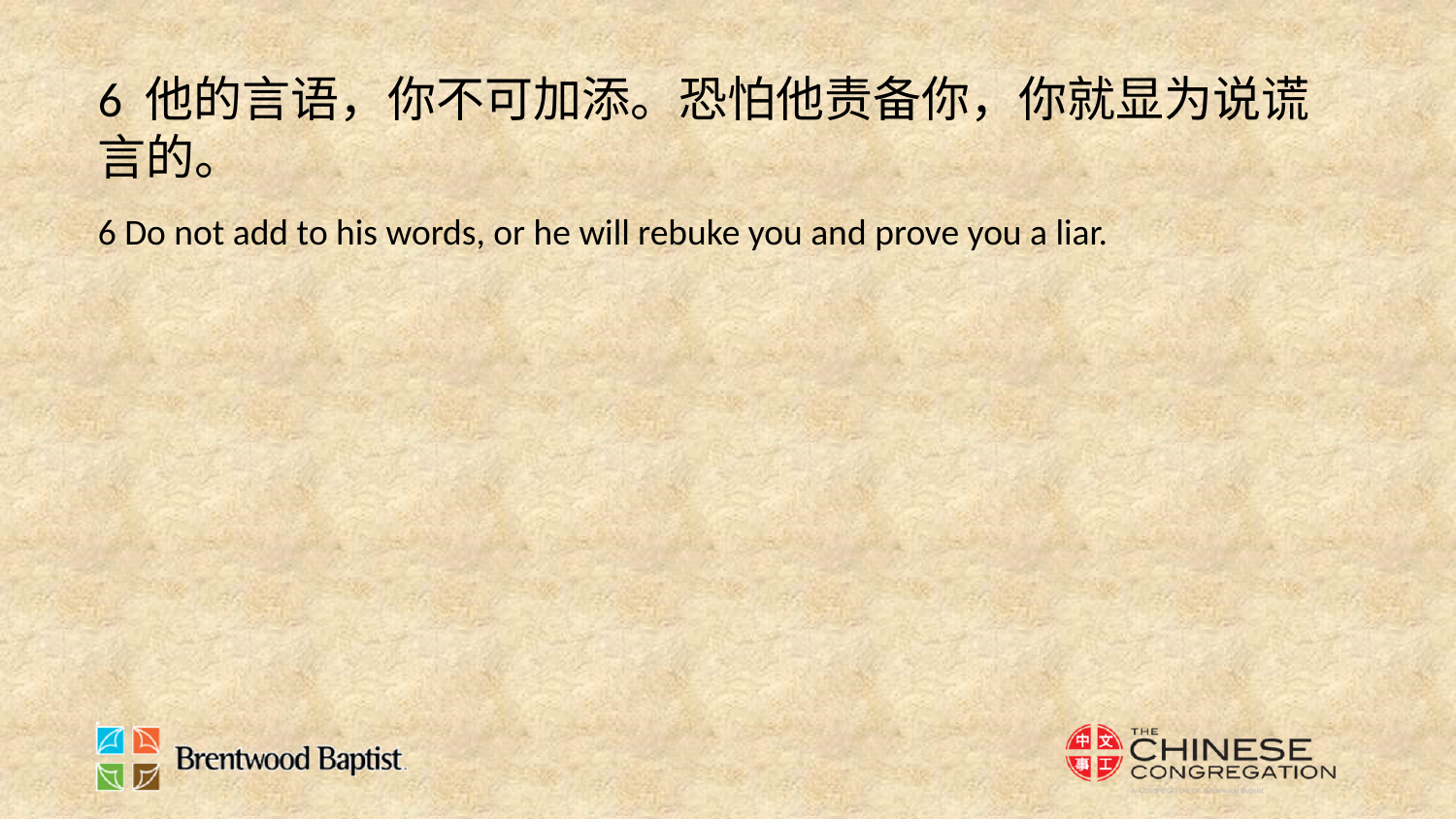

6 他的言语，你不可加添。恐怕他责备你，你就显为说谎言的。

6 Do not add to his words, or he will rebuke you and prove you a liar.